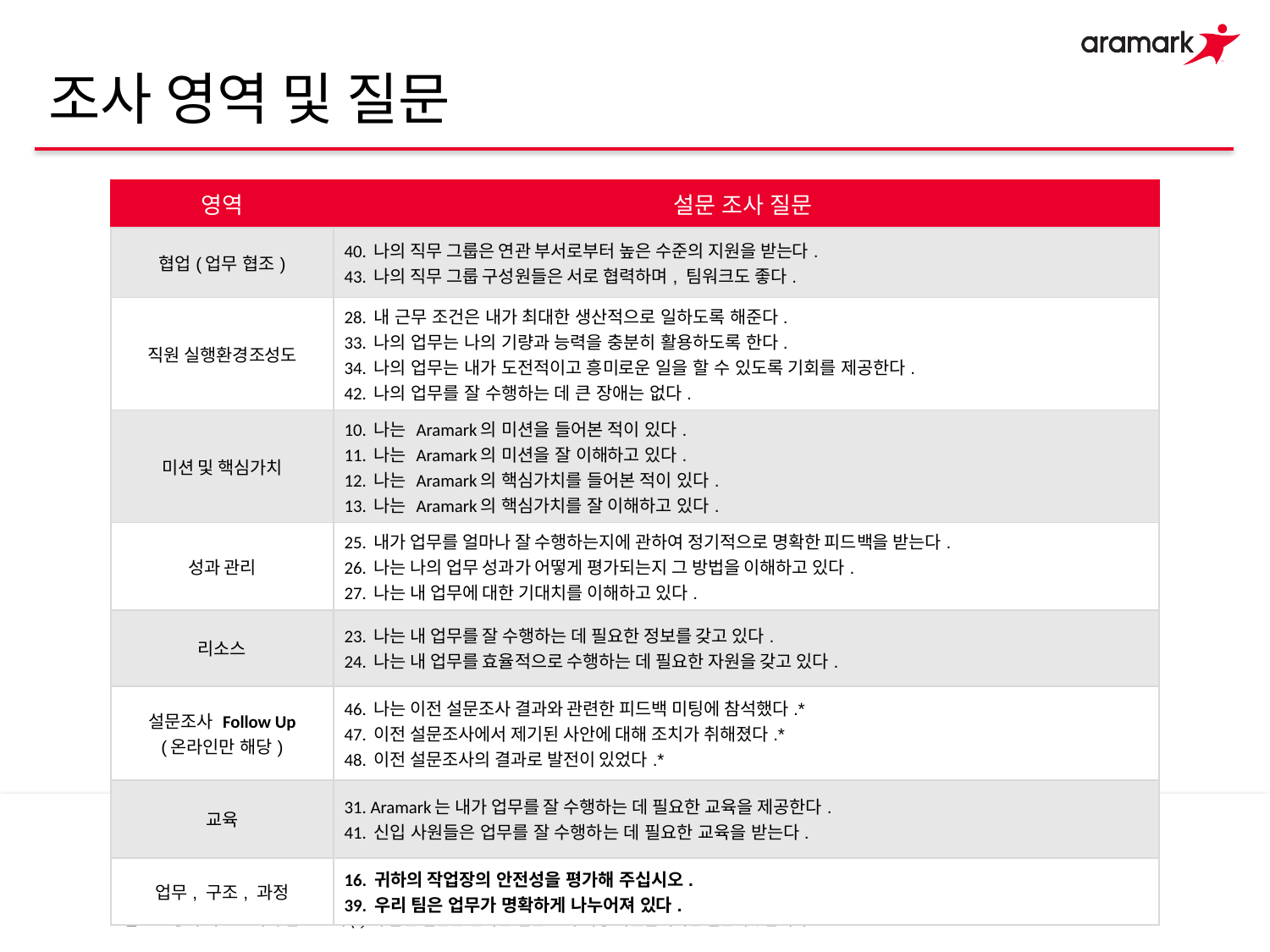

# 조사 영역 및 질문
| 영역 | 설문 조사 질문 |
| --- | --- |
| 협업(업무 협조) | 40. 나의 직무 그룹은 연관 부서로부터 높은 수준의 지원을 받는다. 43. 나의 직무 그룹 구성원들은 서로 협력하며, 팀워크도 좋다. |
| 직원 실행환경조성도 | 28. 내 근무 조건은 내가 최대한 생산적으로 일하도록 해준다. 33. 나의 업무는 나의 기량과 능력을 충분히 활용하도록 한다. 34. 나의 업무는 내가 도전적이고 흥미로운 일을 할 수 있도록 기회를 제공한다. 42. 나의 업무를 잘 수행하는 데 큰 장애는 없다. |
| 미션 및 핵심가치 | 10. 나는 Aramark의 미션을 들어본 적이 있다. 11. 나는 Aramark의 미션을 잘 이해하고 있다. 12. 나는 Aramark의 핵심가치를 들어본 적이 있다. 13. 나는 Aramark의 핵심가치를 잘 이해하고 있다. |
| 성과 관리 | 25. 내가 업무를 얼마나 잘 수행하는지에 관하여 정기적으로 명확한 피드백을 받는다. 26. 나는 나의 업무 성과가 어떻게 평가되는지 그 방법을 이해하고 있다. 27. 나는 내 업무에 대한 기대치를 이해하고 있다. |
| 리소스 | 23. 나는 내 업무를 잘 수행하는 데 필요한 정보를 갖고 있다. 24. 나는 내 업무를 효율적으로 수행하는 데 필요한 자원을 갖고 있다. |
| 설문조사 Follow Up (온라인만 해당) | 46. 나는 이전 설문조사 결과와 관련한 피드백 미팅에 참석했다.\* 47. 이전 설문조사에서 제기된 사안에 대해 조치가 취해졌다.\* 48. 이전 설문조사의 결과로 발전이 있었다.\* |
| 교육 | 31. Aramark는 내가 업무를 잘 수행하는 데 필요한 교육을 제공한다. 41. 신입 사원들은 업무를 잘 수행하는 데 필요한 교육을 받는다. |
| 업무, 구조, 과정 | 16. 귀하의 작업장의 안전성을 평가해 주십시오. 39. 우리 팀은 업무가 명확하게 나누어져 있다. |
참고: 항목 텍스트 뒤에 별표 표시(*)가 붙은 질문은 온라인 설문 조사 대상 직원들에게만 질문하였습니다.